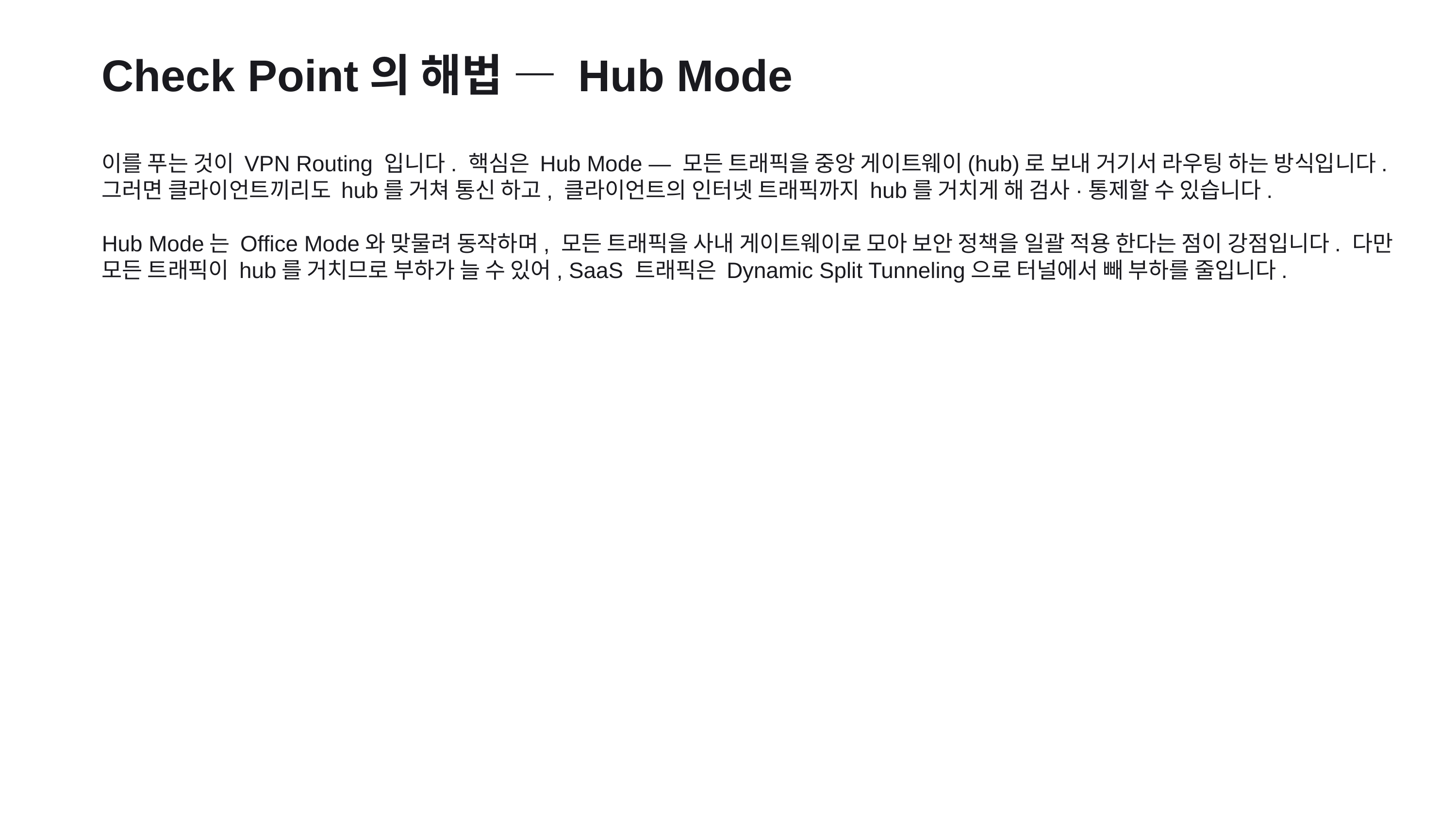

Check Point의 해법 — Hub Mode
이를 푸는 것이 VPN Routing 입니다. 핵심은 Hub Mode — 모든 트래픽을 중앙 게이트웨이(hub)로 보내 거기서 라우팅 하는 방식입니다. 그러면 클라이언트끼리도 hub를 거쳐 통신 하고, 클라이언트의 인터넷 트래픽까지 hub를 거치게 해 검사·통제할 수 있습니다.

Hub Mode는 Office Mode와 맞물려 동작하며, 모든 트래픽을 사내 게이트웨이로 모아 보안 정책을 일괄 적용 한다는 점이 강점입니다. 다만 모든 트래픽이 hub를 거치므로 부하가 늘 수 있어, SaaS 트래픽은 Dynamic Split Tunneling으로 터널에서 빼 부하를 줄입니다.